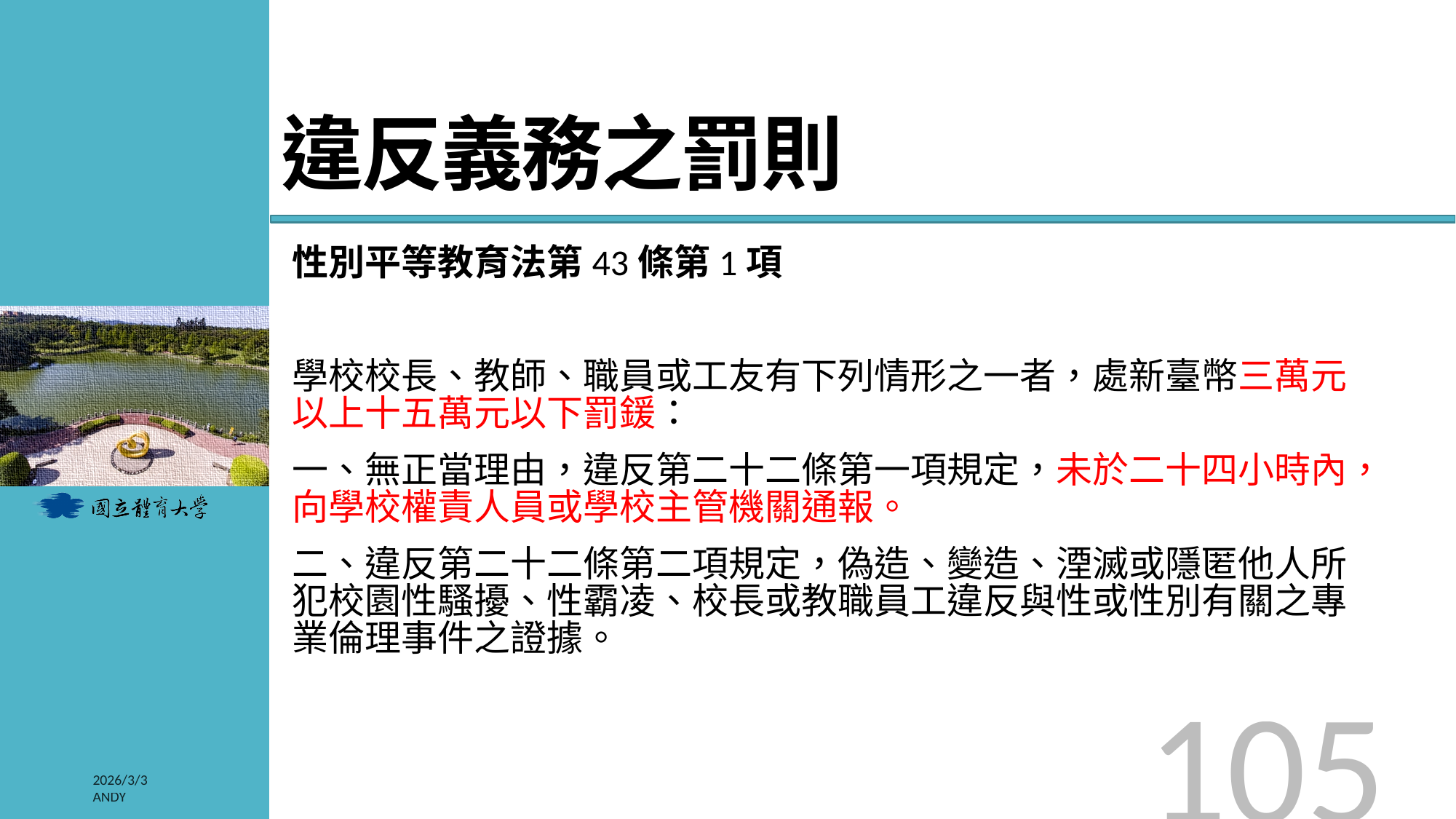

# 違反義務之罰則
性別平等教育法第43條第1項

學校校長、教師、職員或工友有下列情形之一者，處新臺幣三萬元以上十五萬元以下罰鍰：
一、無正當理由，違反第二十二條第一項規定，未於二十四小時內，向學校權責人員或學校主管機關通報。
二、違反第二十二條第二項規定，偽造、變造、湮滅或隱匿他人所犯校園性騷擾、性霸凌、校長或教職員工違反與性或性別有關之專業倫理事件之證據。
105
2026/3/3
Andy